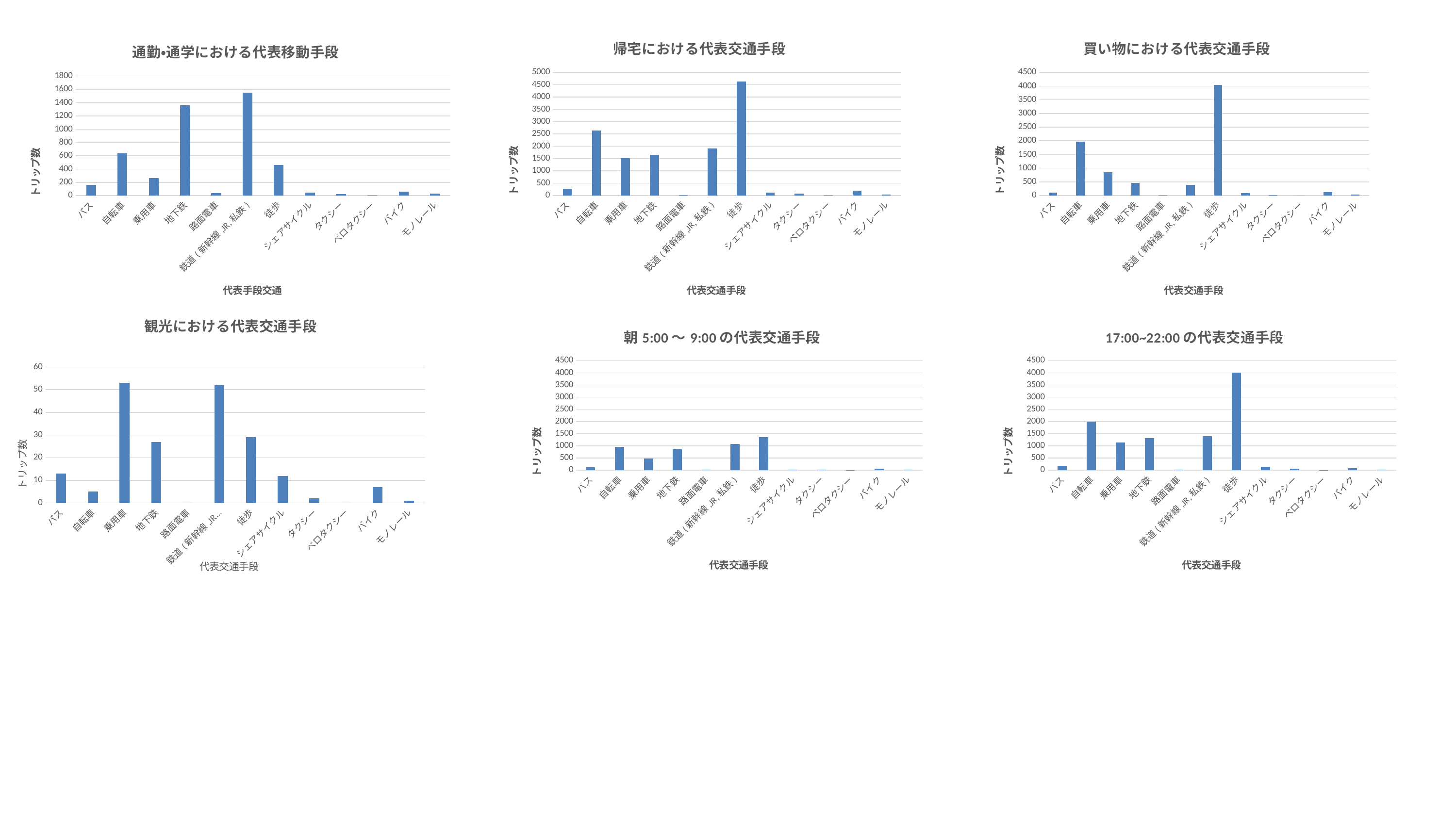

### Chart: 帰宅における代表交通手段

| Category |  |
|---|---|
| バス | 266.0 |
| 自転車 | 2647.0 |
| 乗用車 | 1525.0 |
| 地下鉄 | 1663.0 |
| 路面電車 | 27.0 |
| 鉄道(新幹線,JR,私鉄) | 1913.0 |
| 徒歩 | 4631.0 |
| シェアサイクル | 124.0 |
| タクシー | 79.0 |
| ベロタクシー | 2.0 |
| バイク | 193.0 |
| モノレール | 33.0 |

### Chart: 買い物における代表交通手段

| Category |  |
|---|---|
| バス | 110.0 |
| 自転車 | 1961.0 |
| 乗用車 | 856.0 |
| 地下鉄 | 457.0 |
| 路面電車 | 2.0 |
| 鉄道(新幹線,JR,私鉄) | 384.0 |
| 徒歩 | 4042.0 |
| シェアサイクル | 87.0 |
| タクシー | 12.0 |
| ベロタクシー | 0.0 |
| バイク | 122.0 |
| モノレール | 29.0 |

### Chart: 通勤・通学における代表移動手段

| Category |  |
|---|---|
| バス | 161.0 |
| 自転車 | 637.0 |
| 乗用車 | 263.0 |
| 地下鉄 | 1358.0 |
| 路面電車 | 38.0 |
| 鉄道(新幹線,JR,私鉄) | 1548.0 |
| 徒歩 | 460.0 |
| シェアサイクル | 44.0 |
| タクシー | 21.0 |
| ベロタクシー | 1.0 |
| バイク | 56.0 |
| モノレール | 29.0 |

### Chart: 観光における代表交通手段

| Category |  |
|---|---|
| バス | 13.0 |
| 自転車 | 5.0 |
| 乗用車 | 53.0 |
| 地下鉄 | 27.0 |
| 路面電車 | 0.0 |
| 鉄道(新幹線,JR,私鉄) | 52.0 |
| 徒歩 | 29.0 |
| シェアサイクル | 12.0 |
| タクシー | 2.0 |
| ベロタクシー | 0.0 |
| バイク | 7.0 |
| モノレール | 1.0 |

### Chart: 朝5:00～9:00の代表交通手段

| Category |  |
|---|---|
| バス | 123.0 |
| 自転車 | 963.0 |
| 乗用車 | 479.0 |
| 地下鉄 | 867.0 |
| 路面電車 | 14.0 |
| 鉄道(新幹線,JR,私鉄) | 1072.0 |
| 徒歩 | 1354.0 |
| シェアサイクル | 26.0 |
| タクシー | 27.0 |
| ベロタクシー | 1.0 |
| バイク | 59.0 |
| モノレール | 20.0 |

### Chart: 17:00~22:00の代表交通手段

| Category |  |
|---|---|
| バス | 184.0 |
| 自転車 | 1991.0 |
| 乗用車 | 1148.0 |
| 地下鉄 | 1319.0 |
| 路面電車 | 19.0 |
| 鉄道(新幹線,JR,私鉄) | 1407.0 |
| 徒歩 | 4012.0 |
| シェアサイクル | 142.0 |
| タクシー | 60.0 |
| ベロタクシー | 2.0 |
| バイク | 84.0 |
| モノレール | 32.0 |